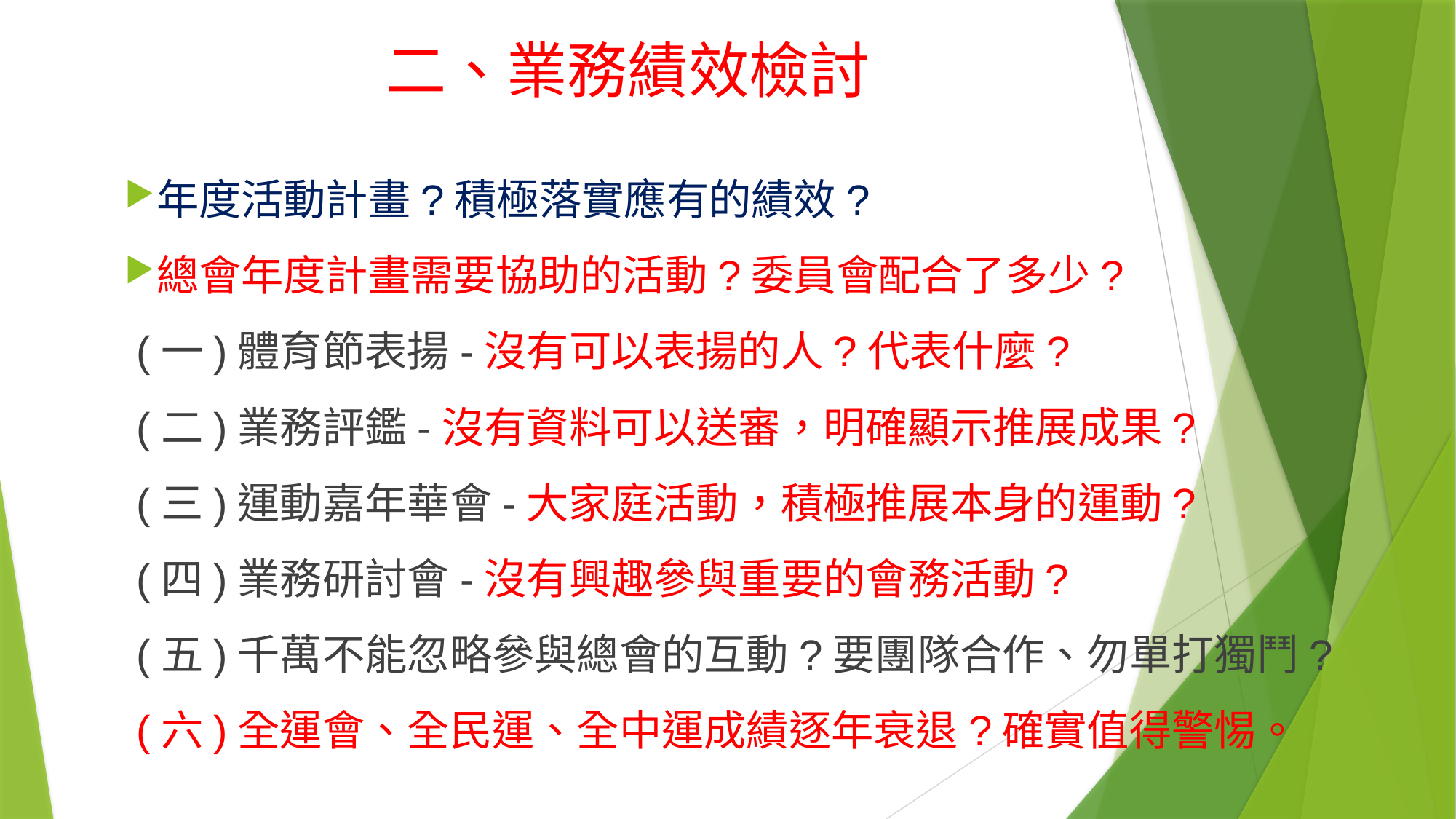

# 二、業務績效檢討
年度活動計畫?積極落實應有的績效?
總會年度計畫需要協助的活動?委員會配合了多少?
 (一)體育節表揚-沒有可以表揚的人?代表什麼?
 (二)業務評鑑-沒有資料可以送審，明確顯示推展成果?
 (三)運動嘉年華會-大家庭活動，積極推展本身的運動?
 (四)業務研討會-沒有興趣參與重要的會務活動?
 (五)千萬不能忽略參與總會的互動?要團隊合作、勿單打獨鬥?
 (六)全運會、全民運、全中運成績逐年衰退?確實值得警惕。